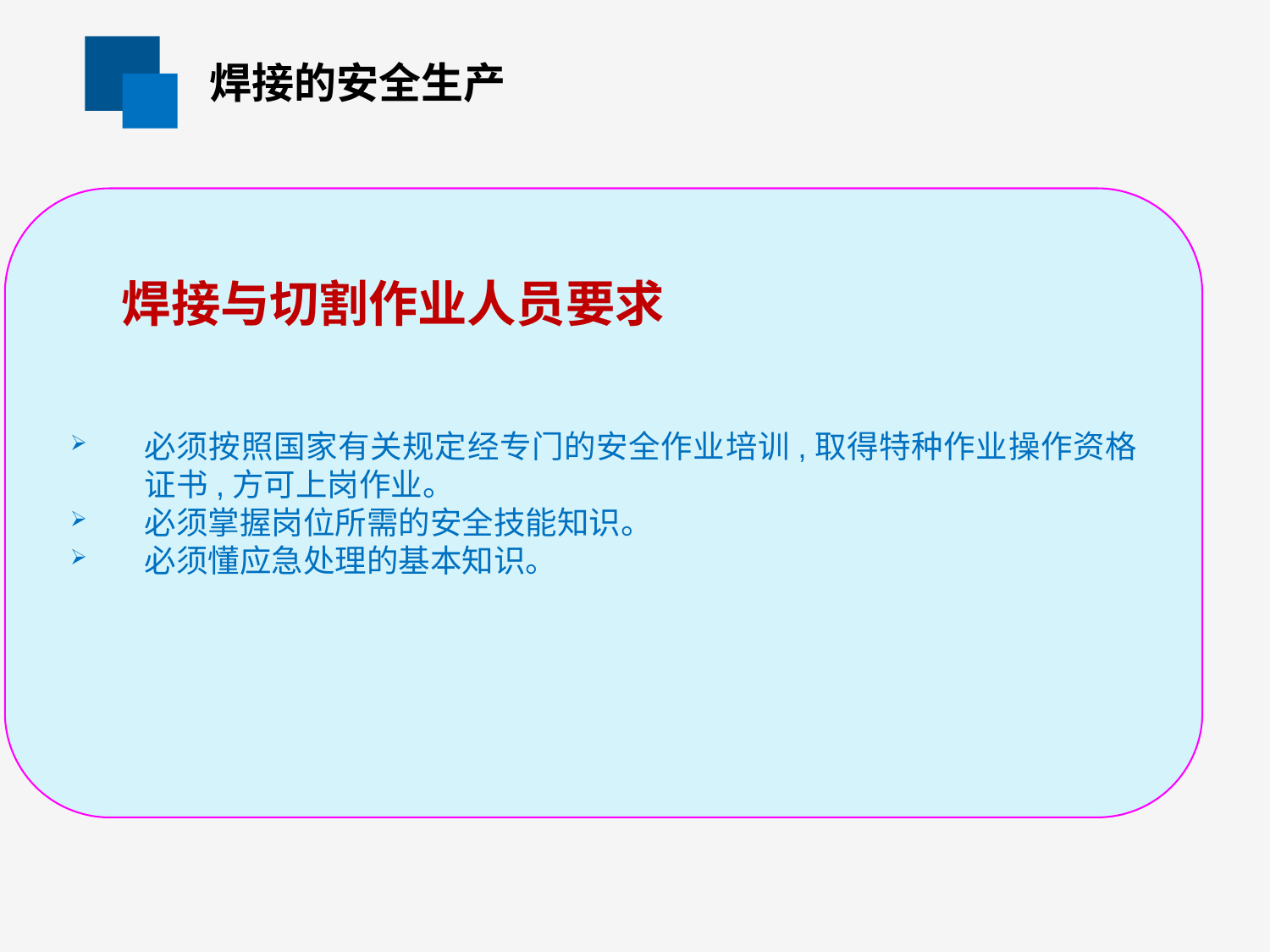

焊接的安全生产
必须按照国家有关规定经专门的安全作业培训,取得特种作业操作资格证书,方可上岗作业。
必须掌握岗位所需的安全技能知识。
必须懂应急处理的基本知识。
焊接与切割作业人员要求